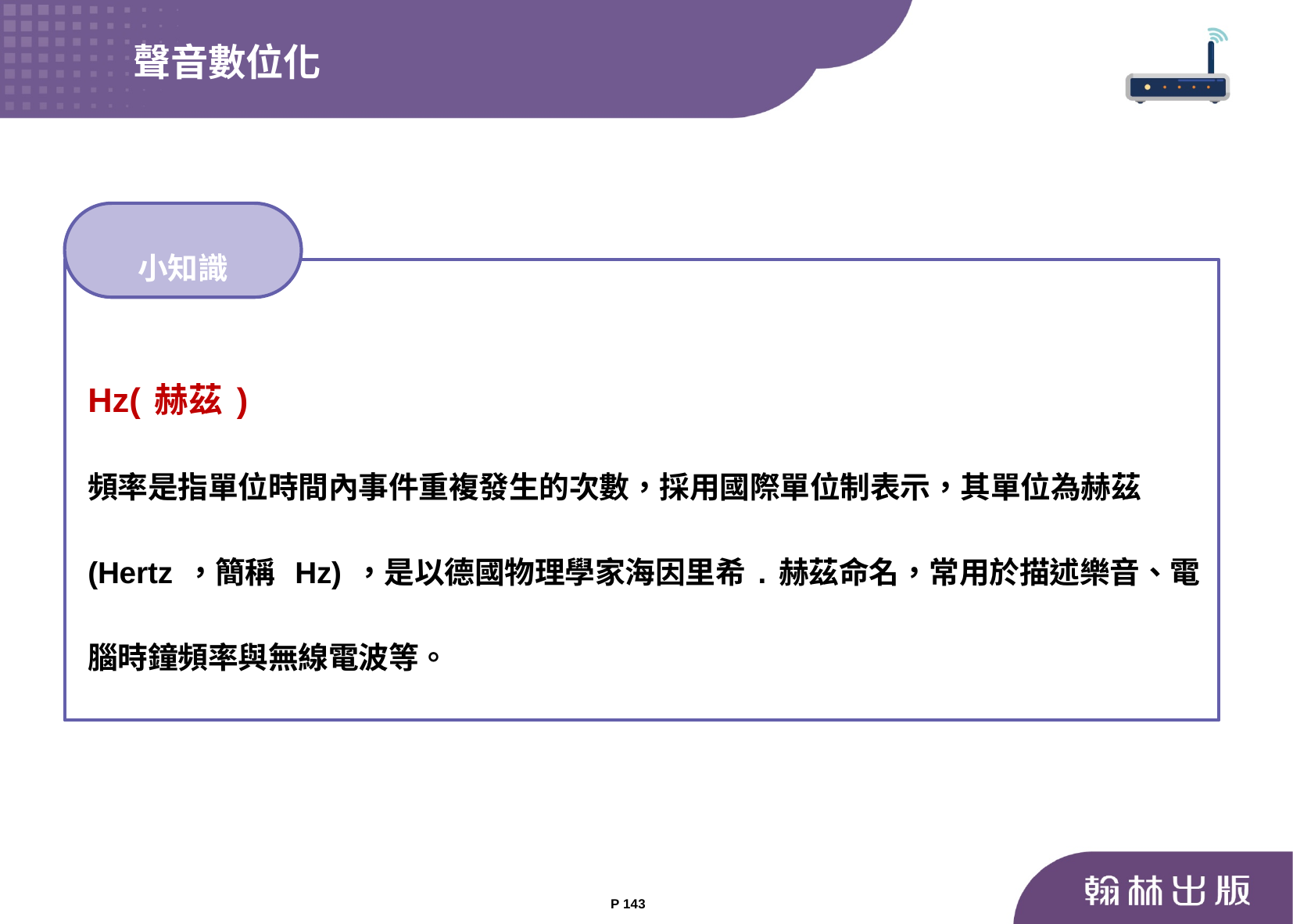

聲音數位化
小知識

Hz(赫茲)
頻率是指單位時間內事件重複發生的次數，採用國際單位制表示，其單位為赫茲(Hertz，簡稱 Hz)，是以德國物理學家海因里希.赫茲命名，常用於描述樂音、電腦時鐘頻率與無線電波等。

P 143